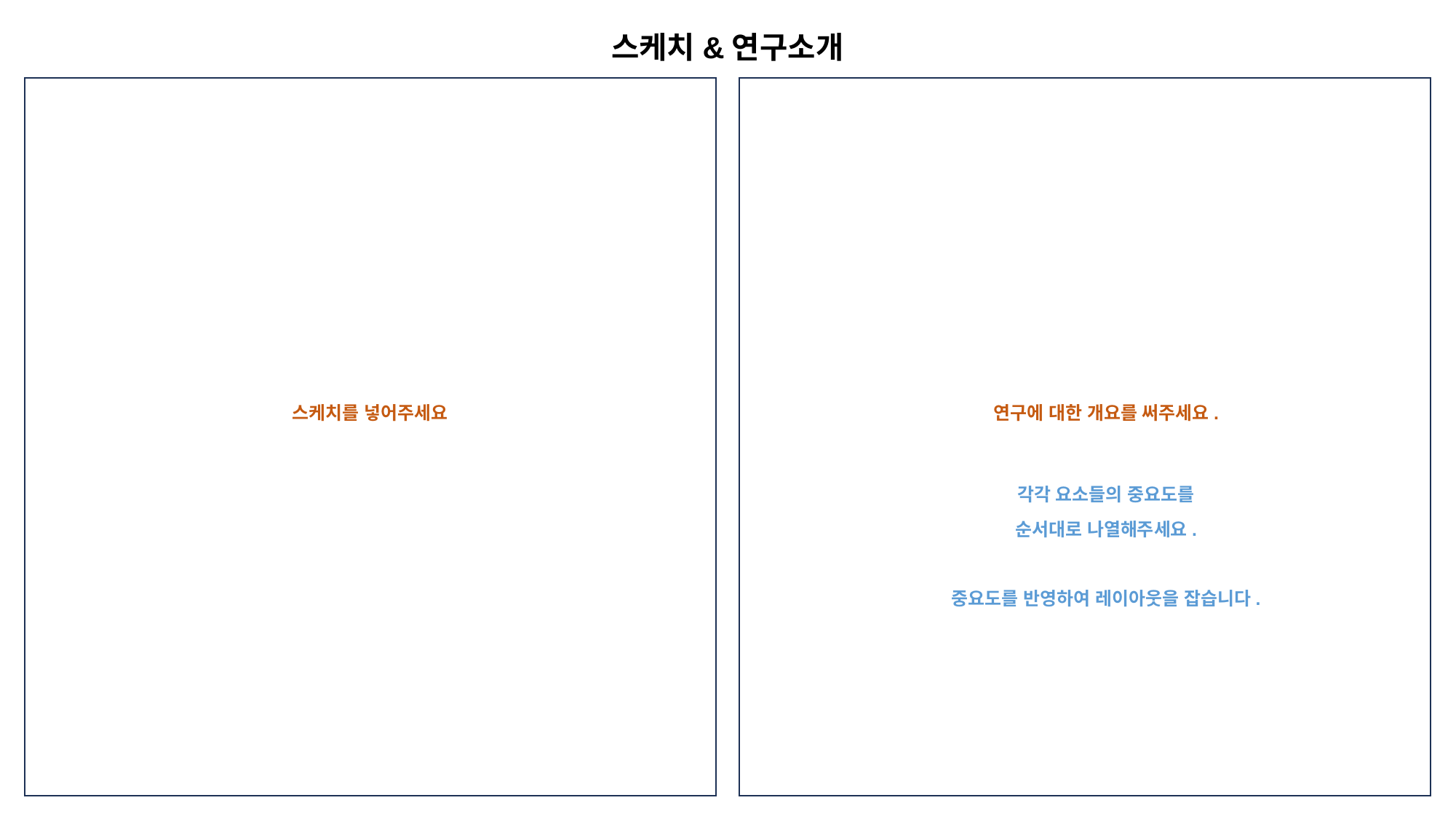

스케치&연구소개

스케치를 넣어주세요
연구에 대한 개요를 써주세요.
각각 요소들의 중요도를
순서대로 나열해주세요.

중요도를 반영하여 레이아웃을 잡습니다.